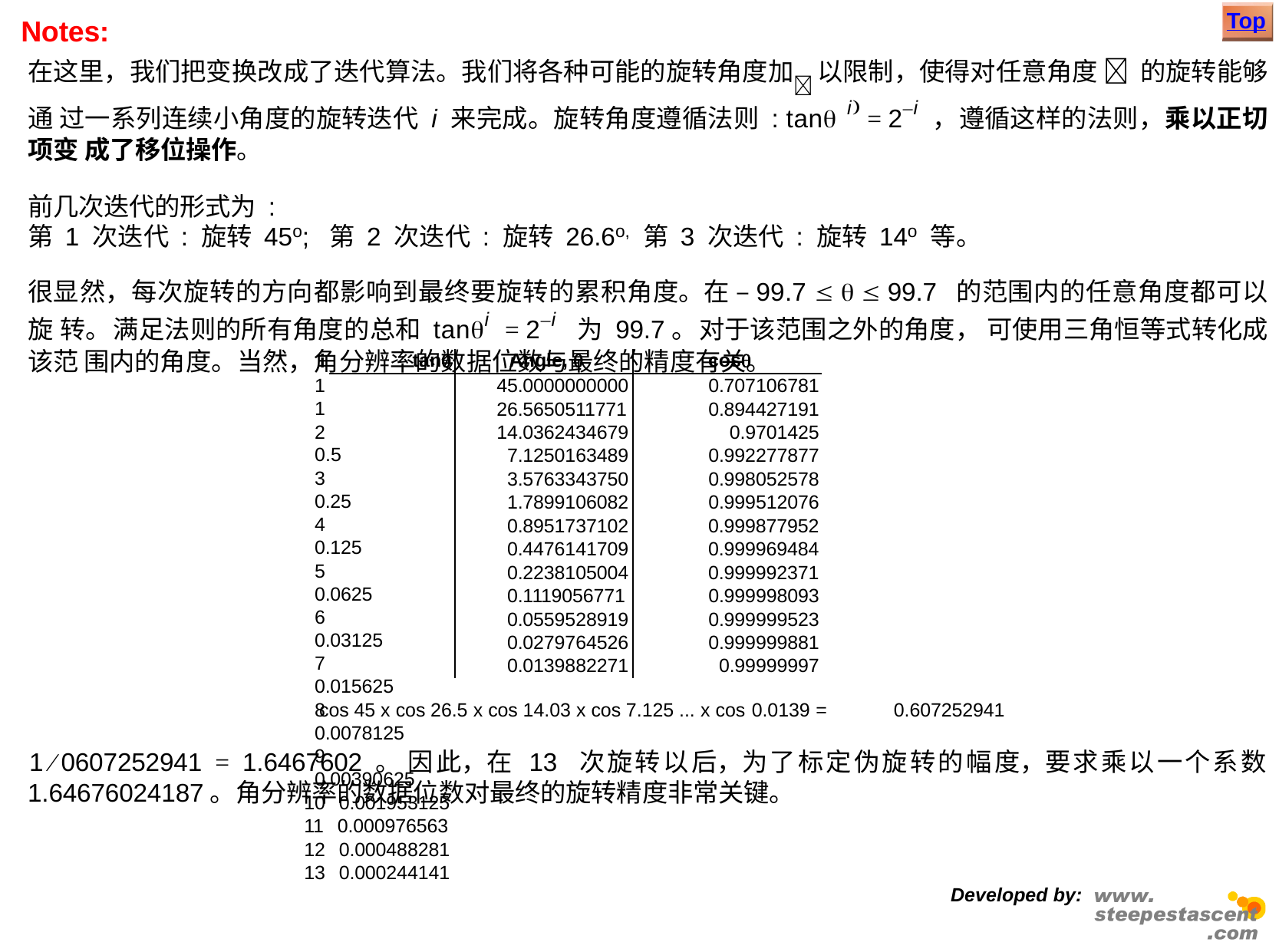

Top
# Notes:
在这里，我们把变换改成了迭代算法。我们将各种可能的旋转角度加( 以限制，使得对任意角度 θ 的旋转能够通 过一系列连续小角度的旋转迭代 i 来完成。旋转角度遵循法则 : tanθ i) = 2–i ，遵循这样的法则，乘以正切项变 成了移位操作。
前几次迭代的形式为 :
第 1 次迭代 : 旋转 45o;  第 2 次迭代 : 旋转 26.6o, 第 3 次迭代 : 旋转 14o 等。
很显然，每次旋转的方向都影响到最终要旋转的累积角度。在 –99.7 ≤ θ ≤ 99.7 的范围内的任意角度都可以旋 转。满足法则的所有角度的总和 tanθi = 2–i 为 99.7。对于该范围之外的角度， 可使用三角恒等式转化成该范 围内的角度。当然，角分辨率的数据位数与最终的精度有关。
i
1	1
2	0.5
3	0.25
4	0.125
5	0.0625
6	0.03125
7	0.015625
8	0.0078125
9	0.00390625
10  0.001953125
11  0.000976563
12  0.000488281
13  0.000244141
tanθ	Angle, θ	cosθ

45.0000000000
26.5650511771
14.0362434679
7.1250163489
3.5763343750
1.7899106082
0.8951737102
0.4476141709
0.2238105004
0.1119056771
0.0559528919
0.0279764526
0.0139882271
0.707106781
0.894427191
0.9701425
0.992277877
0.998052578
0.999512076
0.999877952
0.999969484
0.999992371
0.999998093
0.999999523
0.999999881
0.99999997

cos 45 x cos 26.5 x cos 14.03 x cos 7.125 ... x cos 0.0139 =	0.607252941

1 ⁄ 0607252941 =  1.6467602 。 因此，在 13	次旋转以后，为了标定伪旋转的幅度，要求乘以一个系数
1.64676024187。角分辨率的数据位数对最终的旋转精度非常关键。
Developed by: